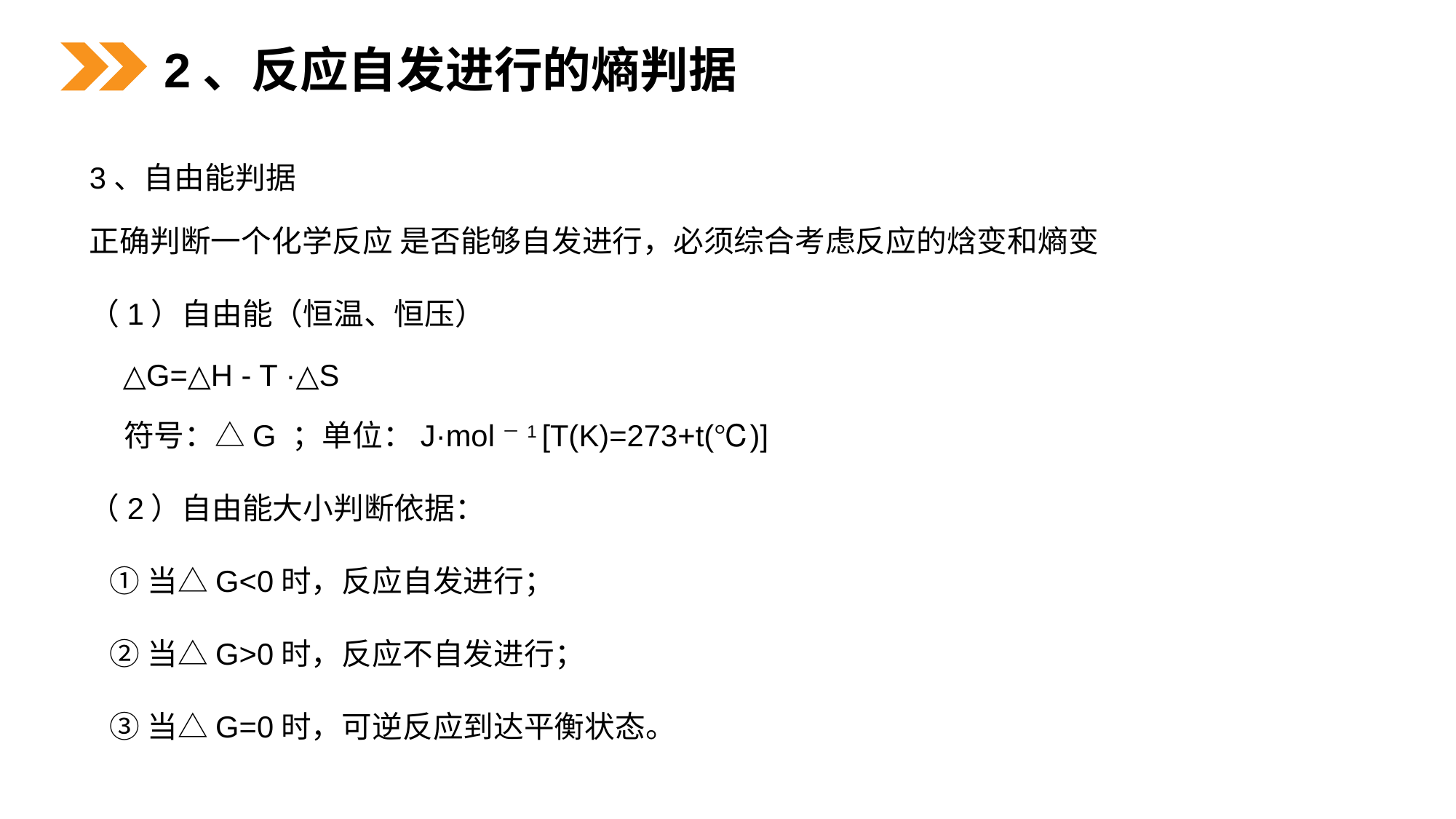

2、反应自发进行的熵判据
3、自由能判据
正确判断一个化学反应 是否能够自发进行，必须综合考虑反应的焓变和熵变
（1）自由能（恒温、恒压）
    △G=△H - T ·△S
    符号：△G ；单位：J·mol－1 [T(K)=273+t(℃)]
（2）自由能大小判断依据：
   ①当△G<0时，反应自发进行；
   ②当△G>0时，反应不自发进行；
   ③当△G=0时，可逆反应到达平衡状态。